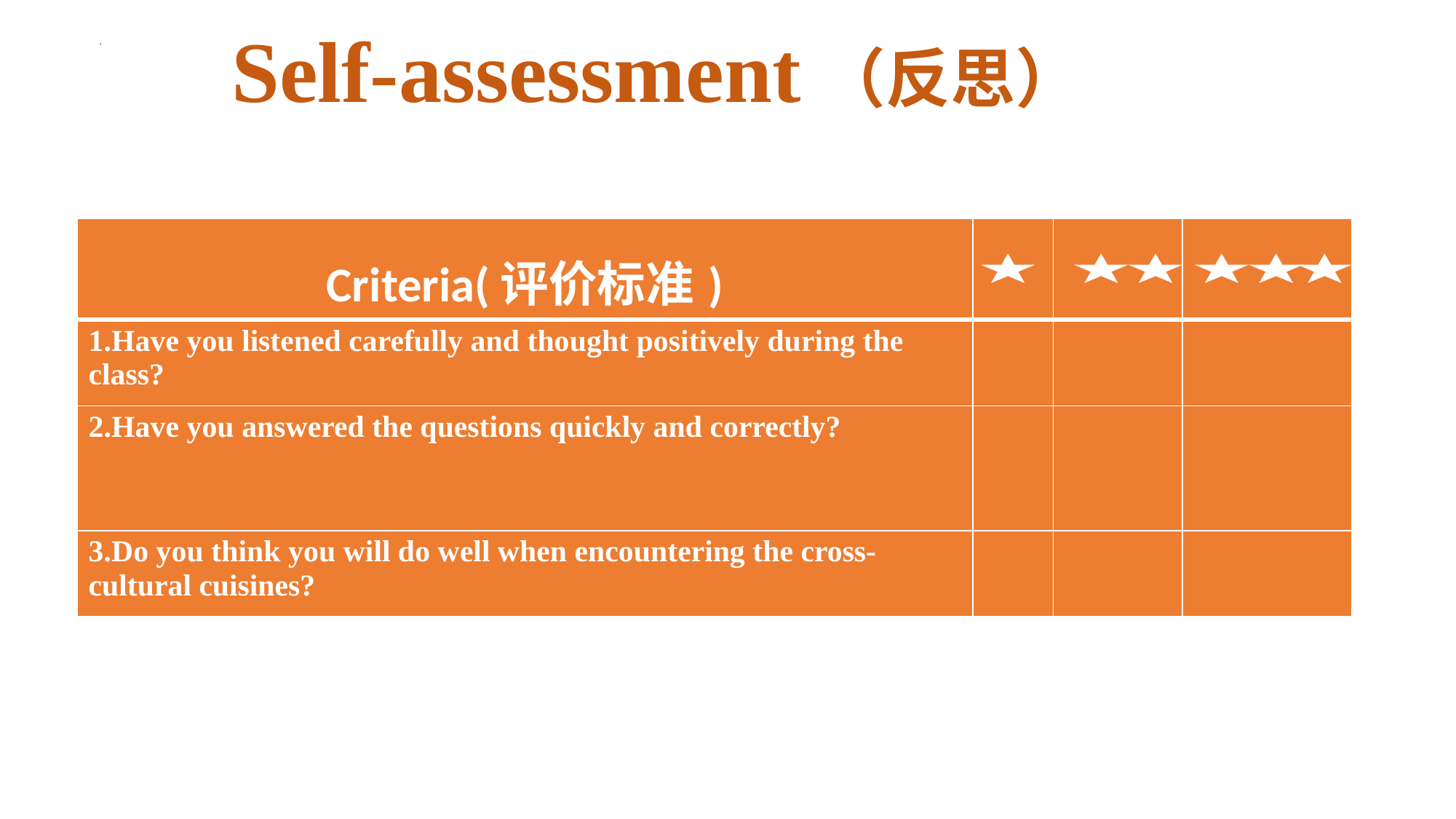

# Self-assessment（反思）
| Criteria(评价标准) |  |  |  |
| --- | --- | --- | --- |
| 1.Have you listened carefully and thought positively during the class? |  |  |  |
| 2.Have you answered the questions quickly and correctly? |  |  |  |
| 3.Do you think you will do well when encountering the cross-cultural cuisines? |  |  |  |